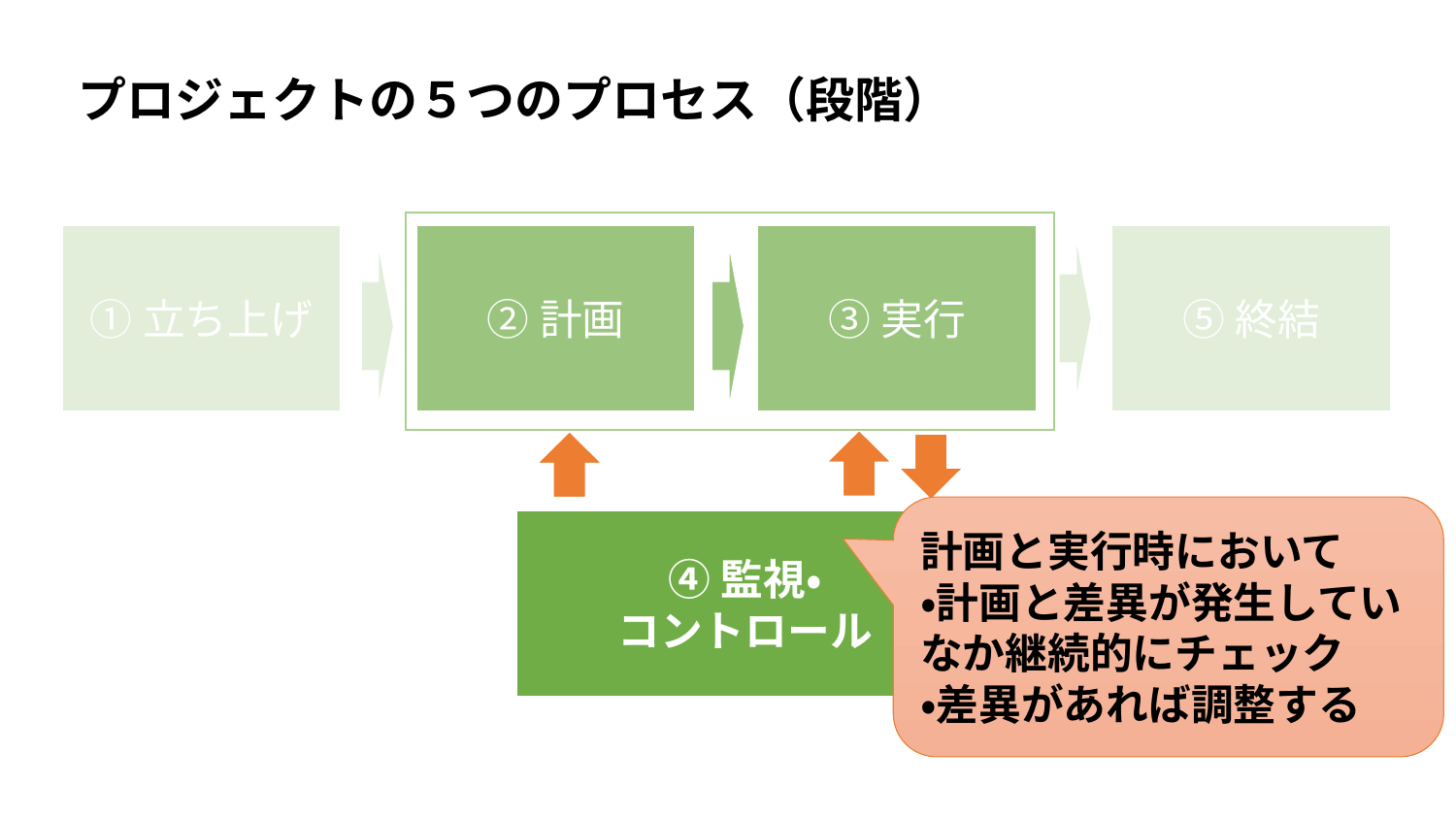

プロジェクトの５つのプロセス（段階）

①立ち上げ
②計画
③実行

⑤終結

計画と実行時において
・計画と差異が発生していなか継続的にチェック
・差異があれば調整する
④監視・
コントロール